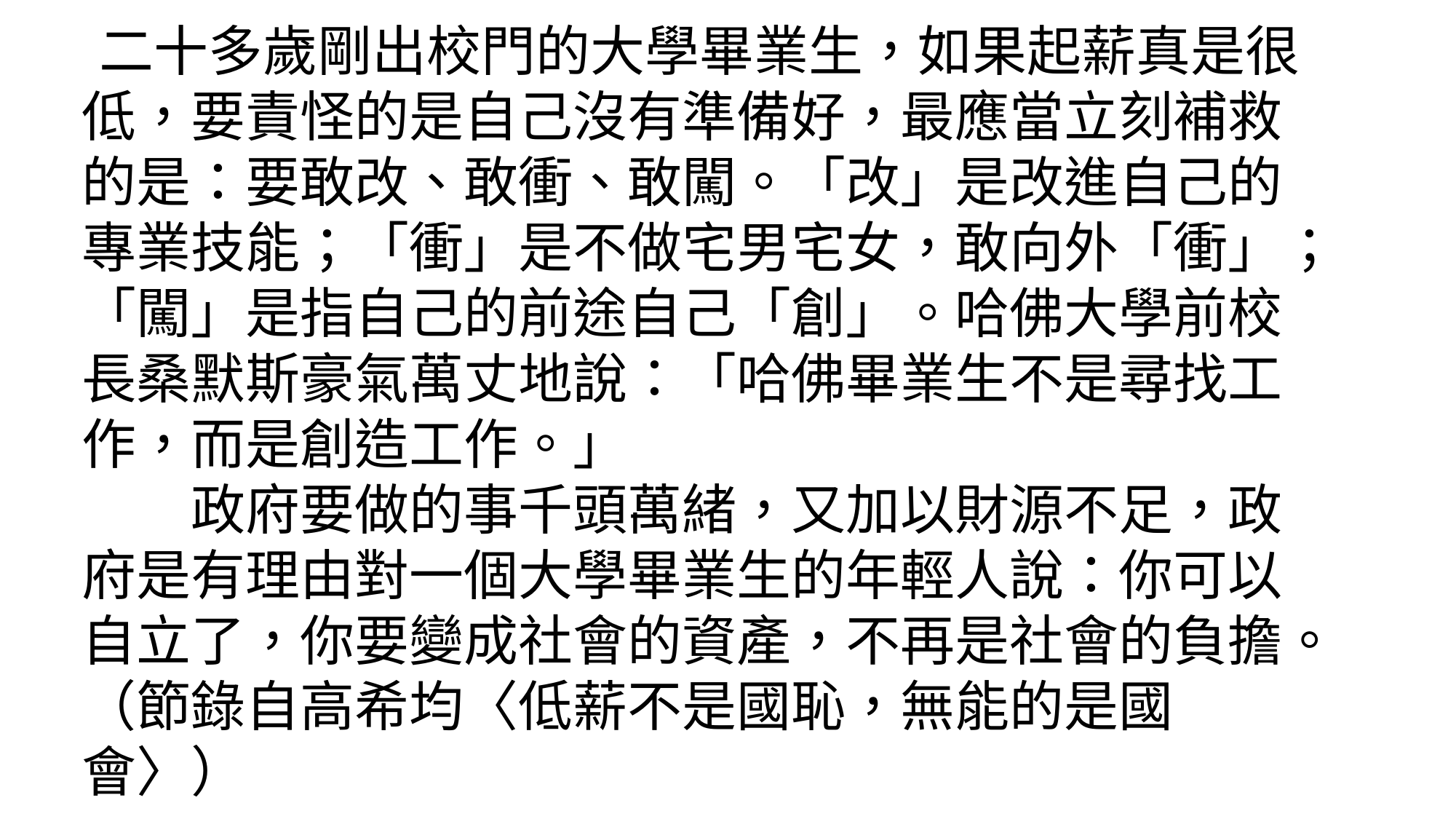

二十多歲剛出校門的大學畢業生，如果起薪真是很低，要責怪的是自己沒有準備好，最應當立刻補救的是：要敢改、敢衝、敢闖。「改」是改進自己的專業技能；「衝」是不做宅男宅女，敢向外「衝」；「闖」是指自己的前途自己「創」。哈佛大學前校長桑默斯豪氣萬丈地說：「哈佛畢業生不是尋找工作，而是創造工作。」
　　政府要做的事千頭萬緒，又加以財源不足，政府是有理由對一個大學畢業生的年輕人說：你可以自立了，你要變成社會的資產，不再是社會的負擔。	（節錄自高希均〈低薪不是國恥，無能的是國會〉）